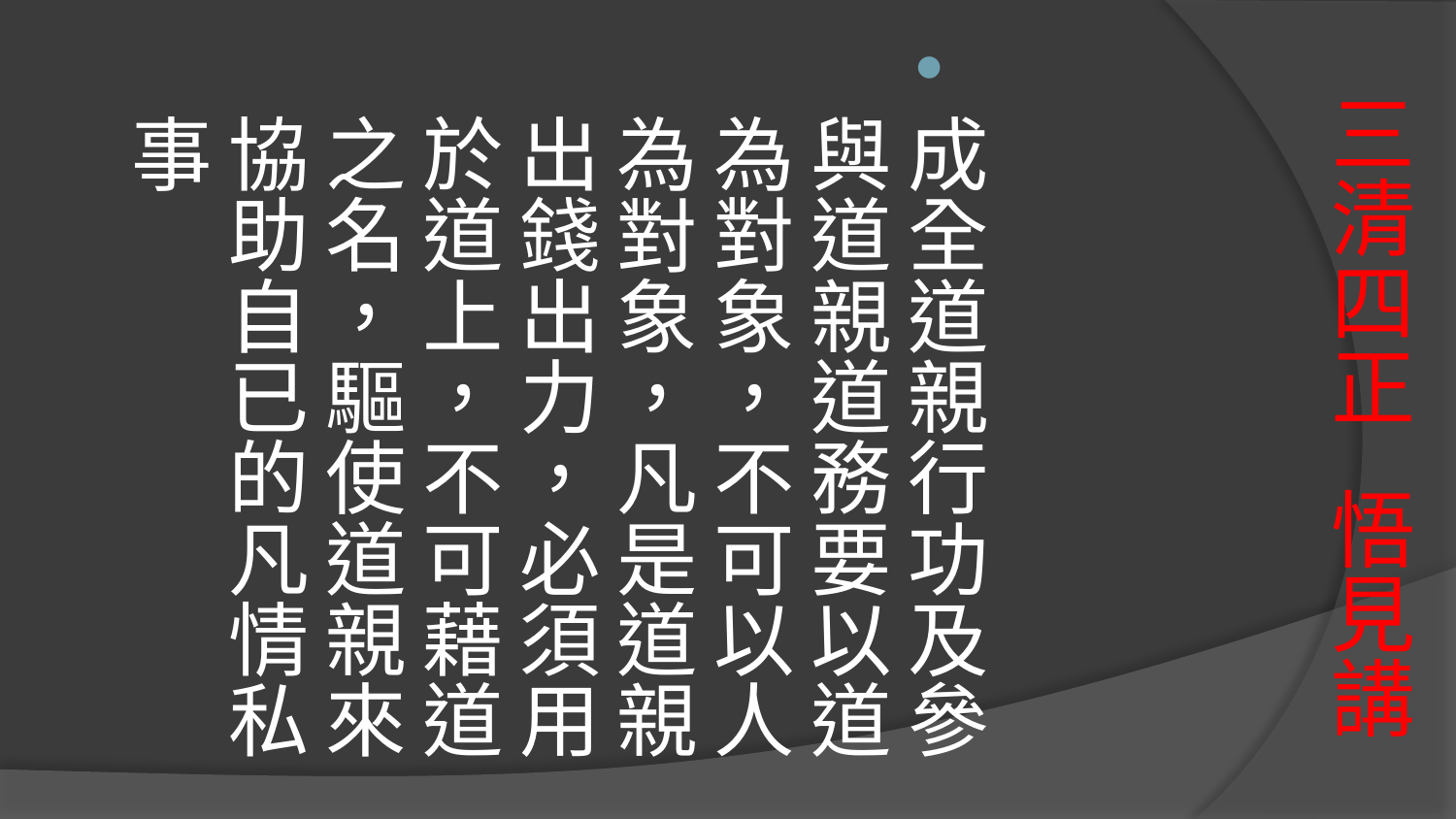

成全道親行功及參與道親道務要以道為對象，不可以人為對象，凡是道親出錢出力，必須用於道上，不可藉道之名，驅使道親來協助自已的凡情私事

# 三清四正   悟見講